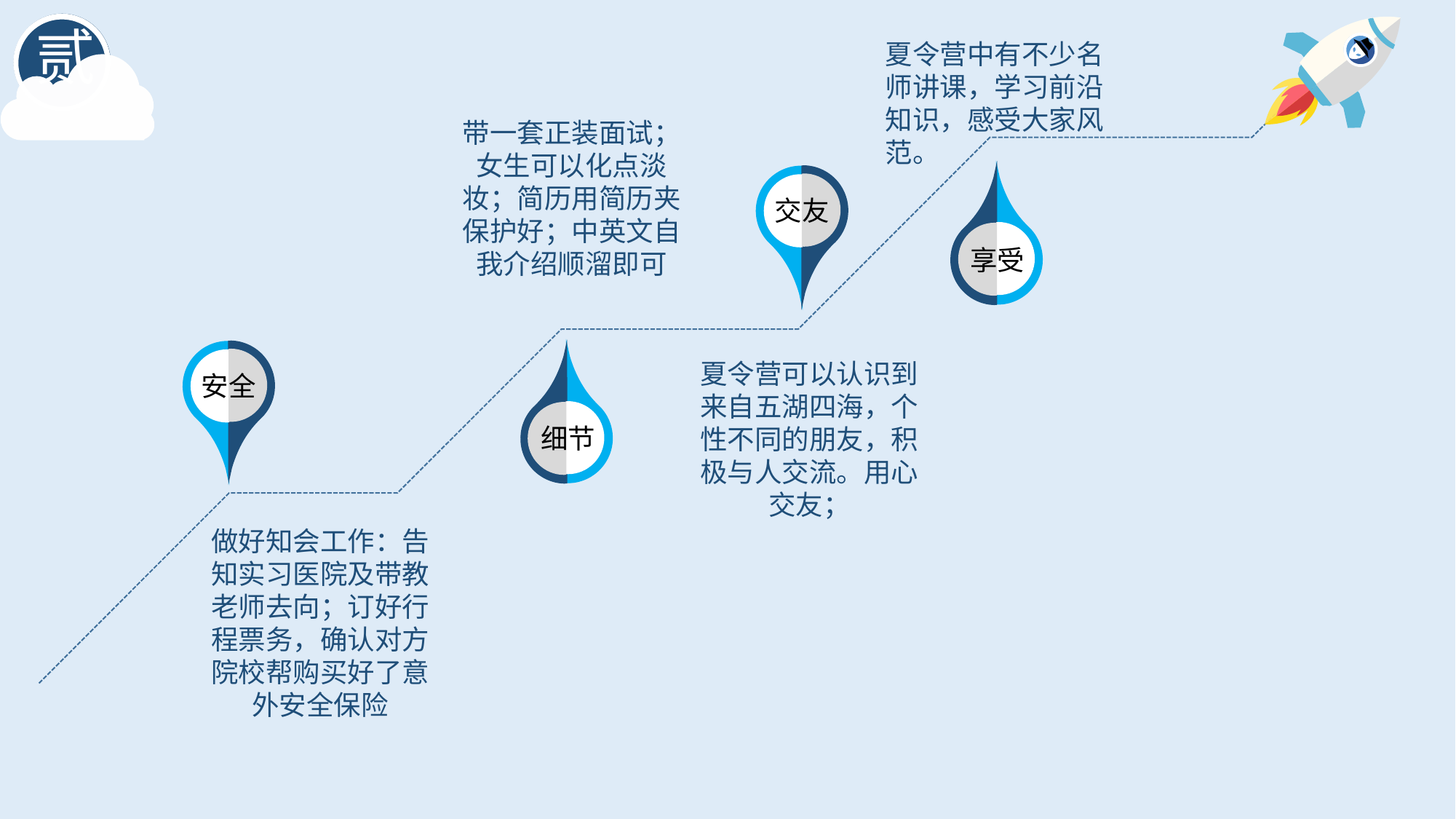

贰

夏令营中有不少名师讲课，学习前沿知识，感受大家风范。

带一套正装面试；女生可以化点淡妆；简历用简历夹保护好；中英文自我介绍顺溜即可

交友

享受

安全
夏令营可以认识到来自五湖四海，个性不同的朋友，积极与人交流。用心交友；

细节
做好知会工作：告知实习医院及带教老师去向；订好行程票务，确认对方院校帮购买好了意外安全保险